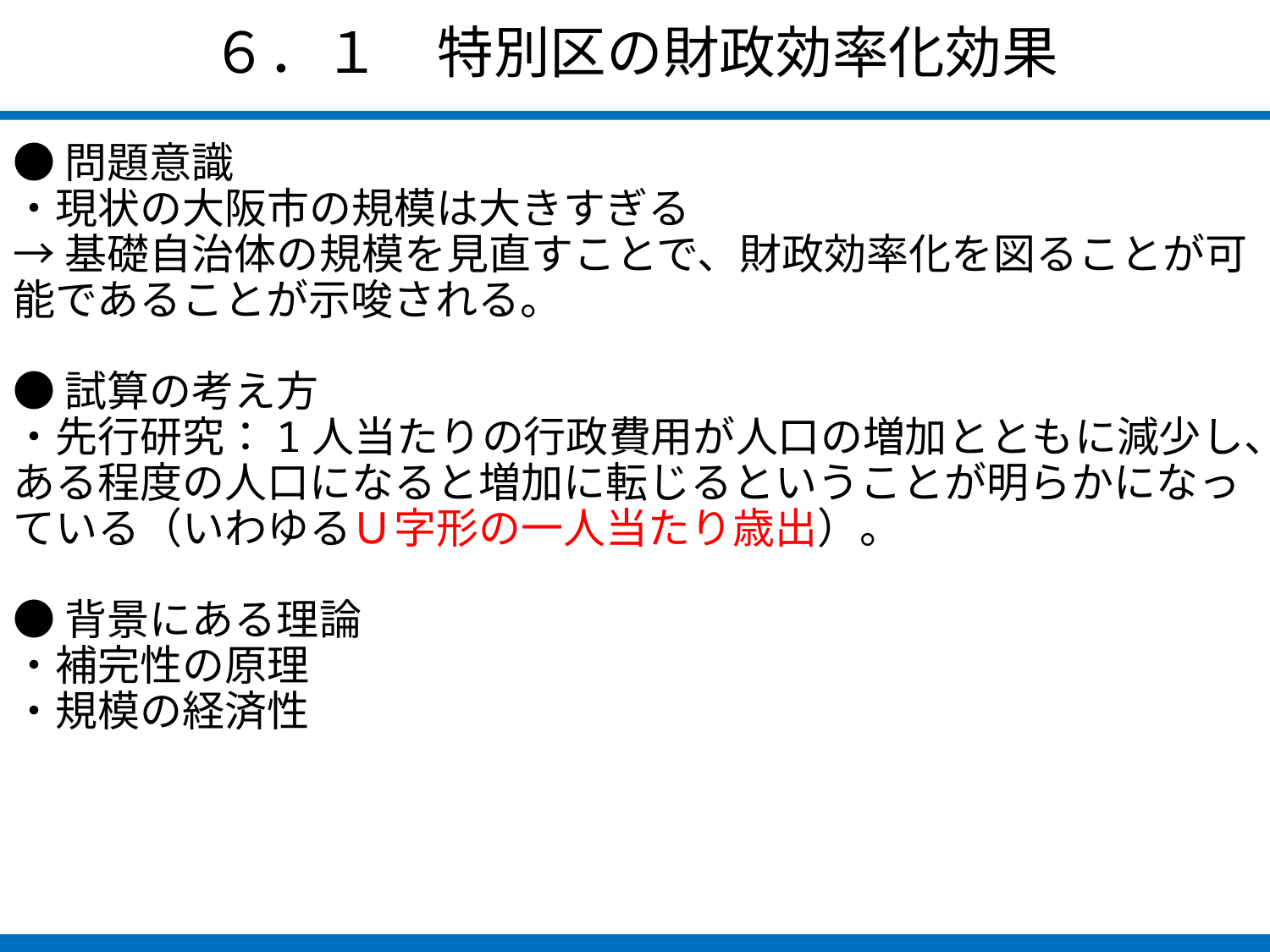

６．１　特別区の財政効率化効果

●問題意識
・現状の大阪市の規模は大きすぎる
→基礎自治体の規模を見直すことで、財政効率化を図ることが可能であることが示唆される。

●試算の考え方
・先行研究：1人当たりの行政費用が人口の増加とともに減少し、ある程度の人口になると増加に転じるということが明らかになっている（いわゆるＵ字形の一人当たり歳出）。

●背景にある理論
・補完性の原理
・規模の経済性